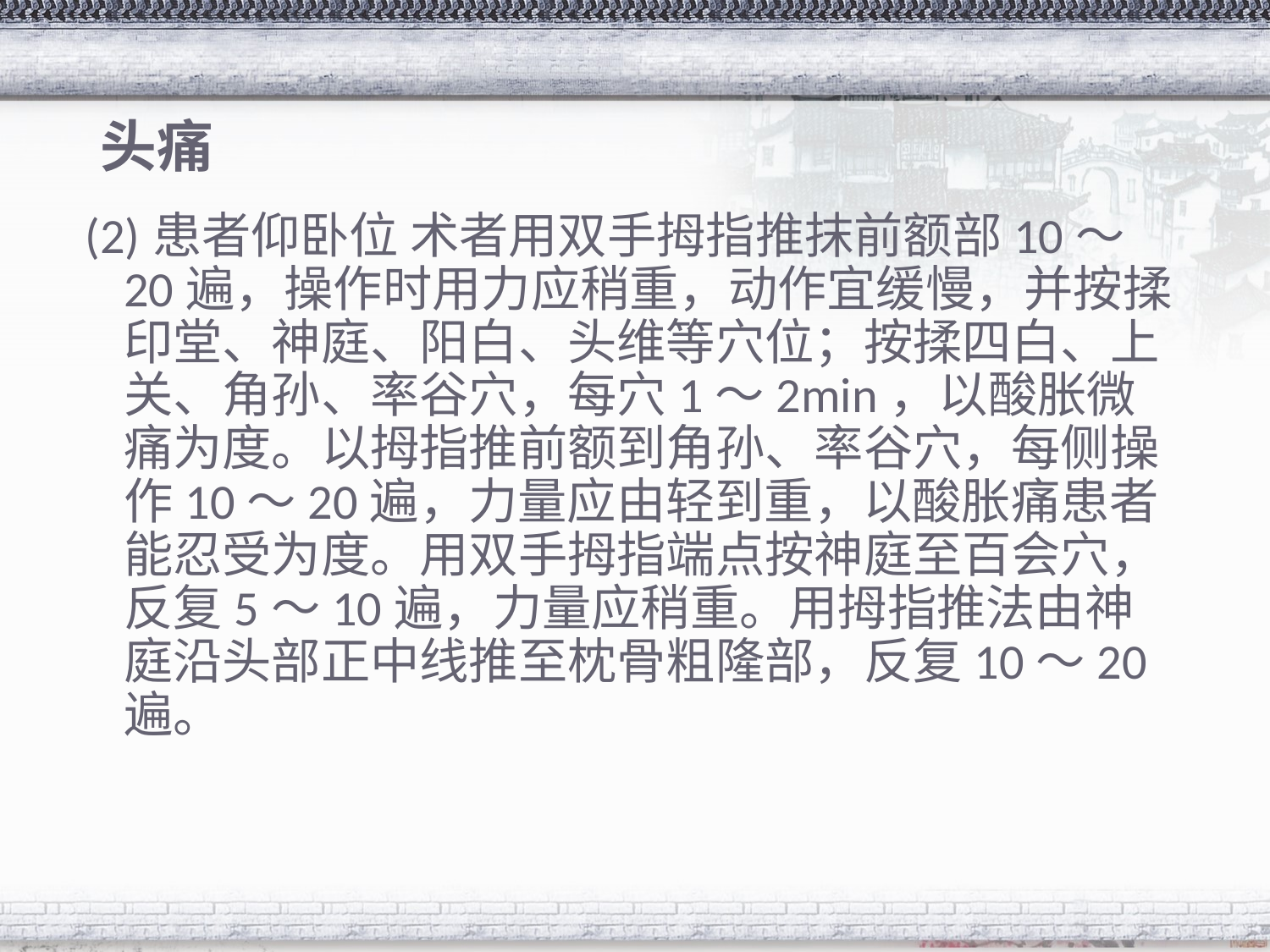

# 头痛
 (2)患者仰卧位 术者用双手拇指推抹前额部10～20遍，操作时用力应稍重，动作宜缓慢，并按揉印堂、神庭、阳白、头维等穴位；按揉四白、上关、角孙、率谷穴，每穴1～2min，以酸胀微痛为度。以拇指推前额到角孙、率谷穴，每侧操作10～20遍，力量应由轻到重，以酸胀痛患者能忍受为度。用双手拇指端点按神庭至百会穴，反复5～10遍，力量应稍重。用拇指推法由神庭沿头部正中线推至枕骨粗隆部，反复10～20遍。